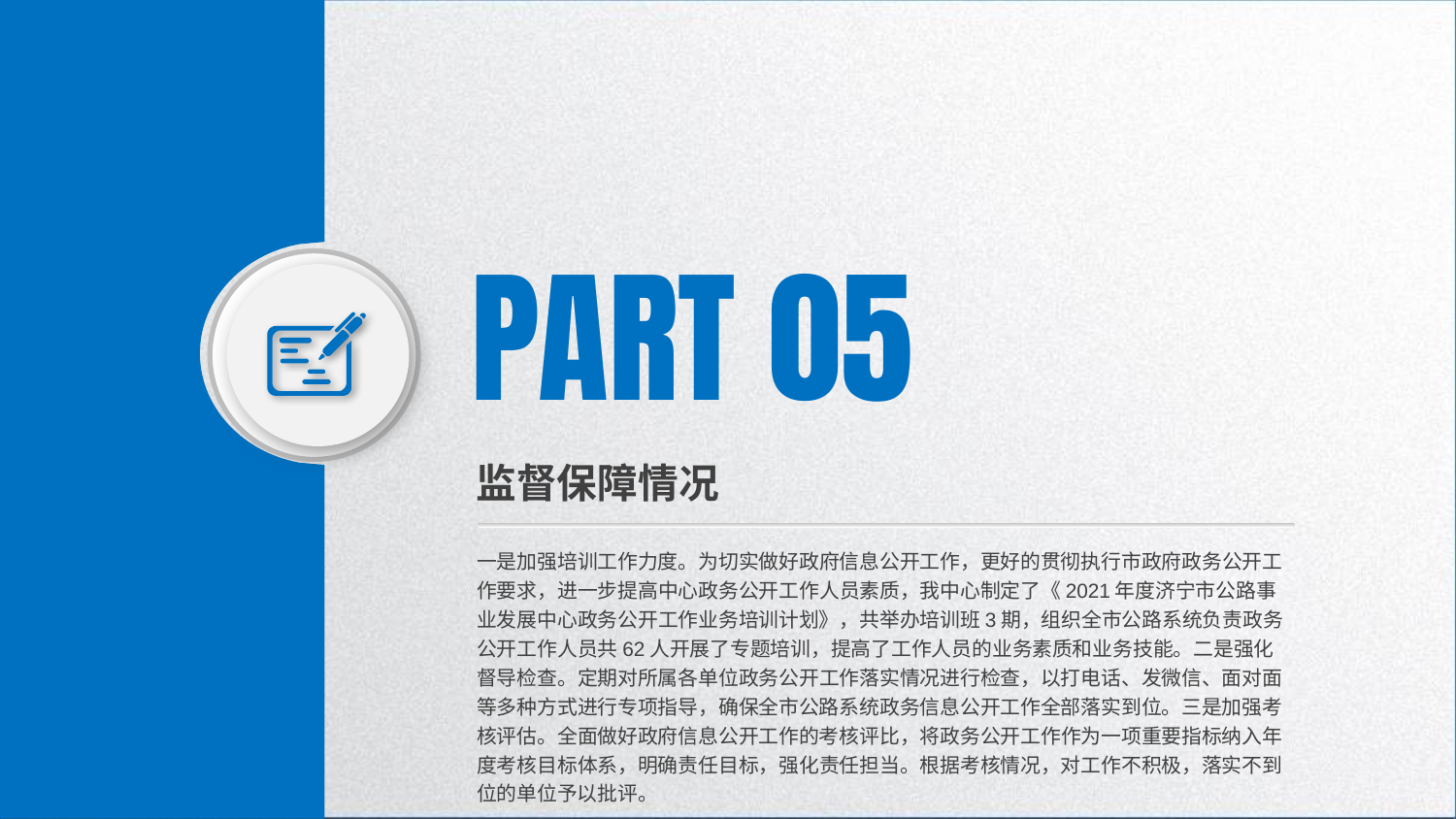

PART 05

监督保障情况

一是加强培训工作力度。为切实做好政府信息公开工作，更好的贯彻执行市政府政务公开工作要求，进一步提高中心政务公开工作人员素质，我中心制定了《2021年度济宁市公路事业发展中心政务公开工作业务培训计划》，共举办培训班3期，组织全市公路系统负责政务公开工作人员共62人开展了专题培训，提高了工作人员的业务素质和业务技能。二是强化督导检查。定期对所属各单位政务公开工作落实情况进行检查，以打电话、发微信、面对面等多种方式进行专项指导，确保全市公路系统政务信息公开工作全部落实到位。三是加强考核评估。全面做好政府信息公开工作的考核评比，将政务公开工作作为一项重要指标纳入年度考核目标体系，明确责任目标，强化责任担当。根据考核情况，对工作不积极，落实不到位的单位予以批评。